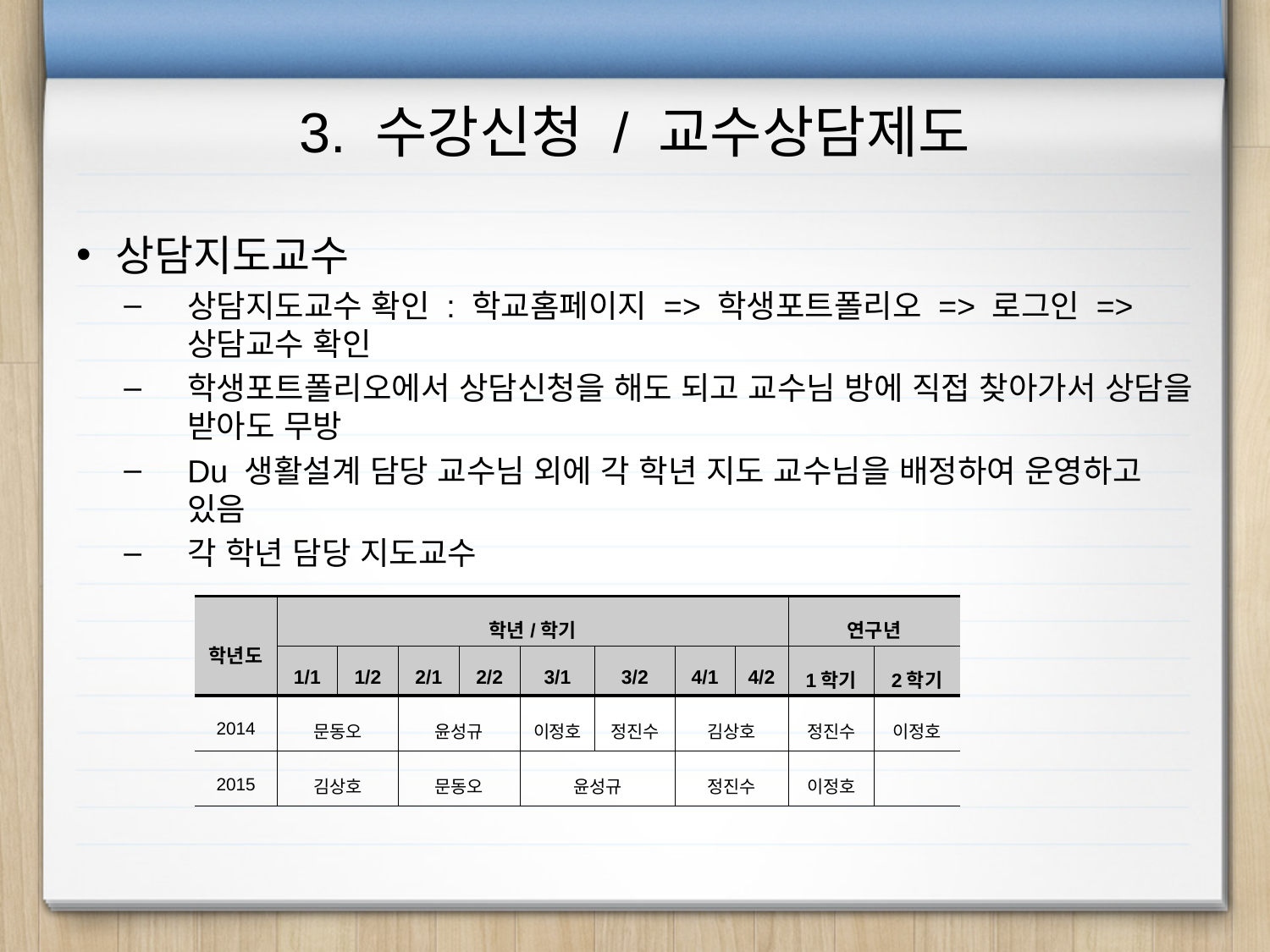

# 3. 수강신청 / 교수상담제도
상담지도교수
상담지도교수 확인 : 학교홈페이지 => 학생포트폴리오 => 로그인 => 상담교수 확인
학생포트폴리오에서 상담신청을 해도 되고 교수님 방에 직접 찾아가서 상담을 받아도 무방
Du 생활설계 담당 교수님 외에 각 학년 지도 교수님을 배정하여 운영하고 있음
각 학년 담당 지도교수

| 학년도 | 학년/학기 |  |  |  |  |  |  |  | 연구년 |  |
| --- | --- | --- | --- | --- | --- | --- | --- | --- | --- | --- |
|  | 1/1 | 1/2 | 2/1 | 2/2 | 3/1 | 3/2 | 4/1 | 4/2 | 1학기 | 2학기 |
| 2014 | 문동오 |  | 윤성규 |  | 이정호 | 정진수 | 김상호 |  | 정진수 | 이정호 |
| 2015 | 김상호 |  | 문동오 |  | 윤성규 |  | 정진수 |  | 이정호 |  |